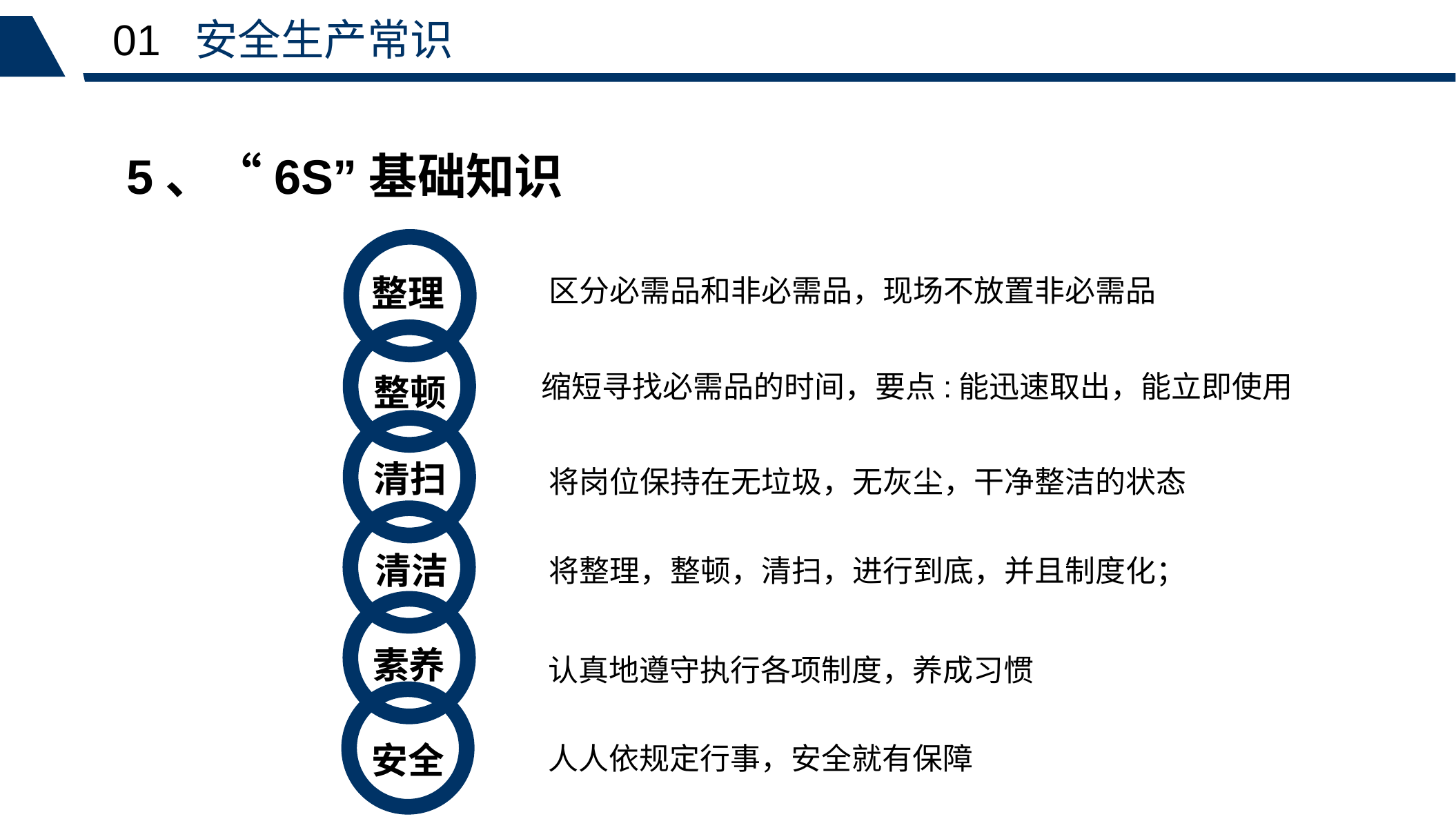

01  安全生产常识

5、“6S”基础知识

整理
区分必需品和非必需品，现场不放置非必需品

整顿
缩短寻找必需品的时间，要点:能迅速取出，能立即使用

清扫
将岗位保持在无垃圾，无灰尘，干净整洁的状态

清洁
将整理，整顿，清扫，进行到底，并且制度化；

素养
认真地遵守执行各项制度，养成习惯

安全
人人依规定行事，安全就有保障